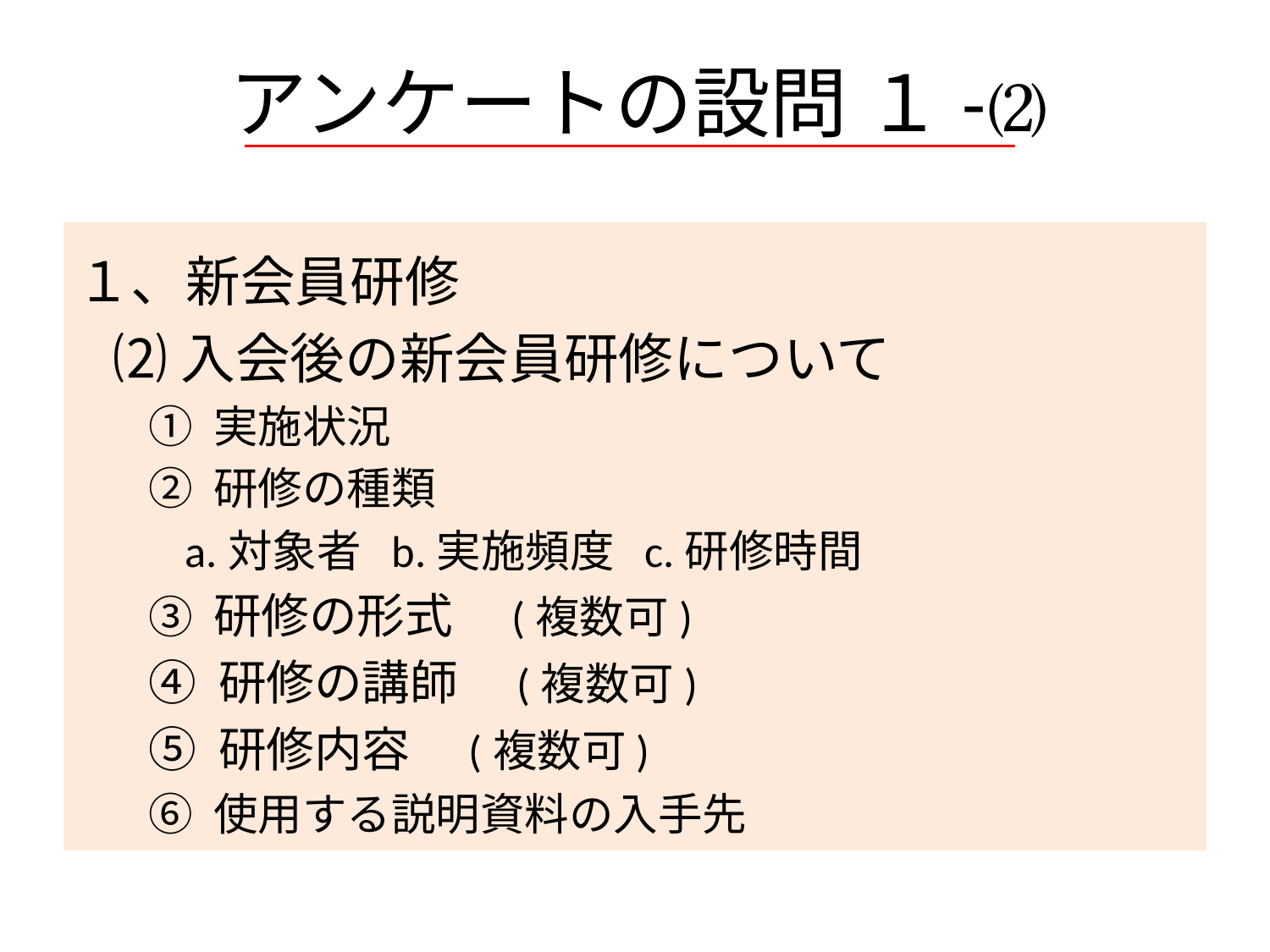

# アンケートの設問 １-⑵
１、新会員研修
⑵入会後の新会員研修について
① 実施状況
② 研修の種類
a.対象者  b.実施頻度  c.研修時間
③ 研修の形式　(複数可)
④ 研修の講師　(複数可)
⑤ 研修内容　(複数可)
⑥ 使用する説明資料の入手先